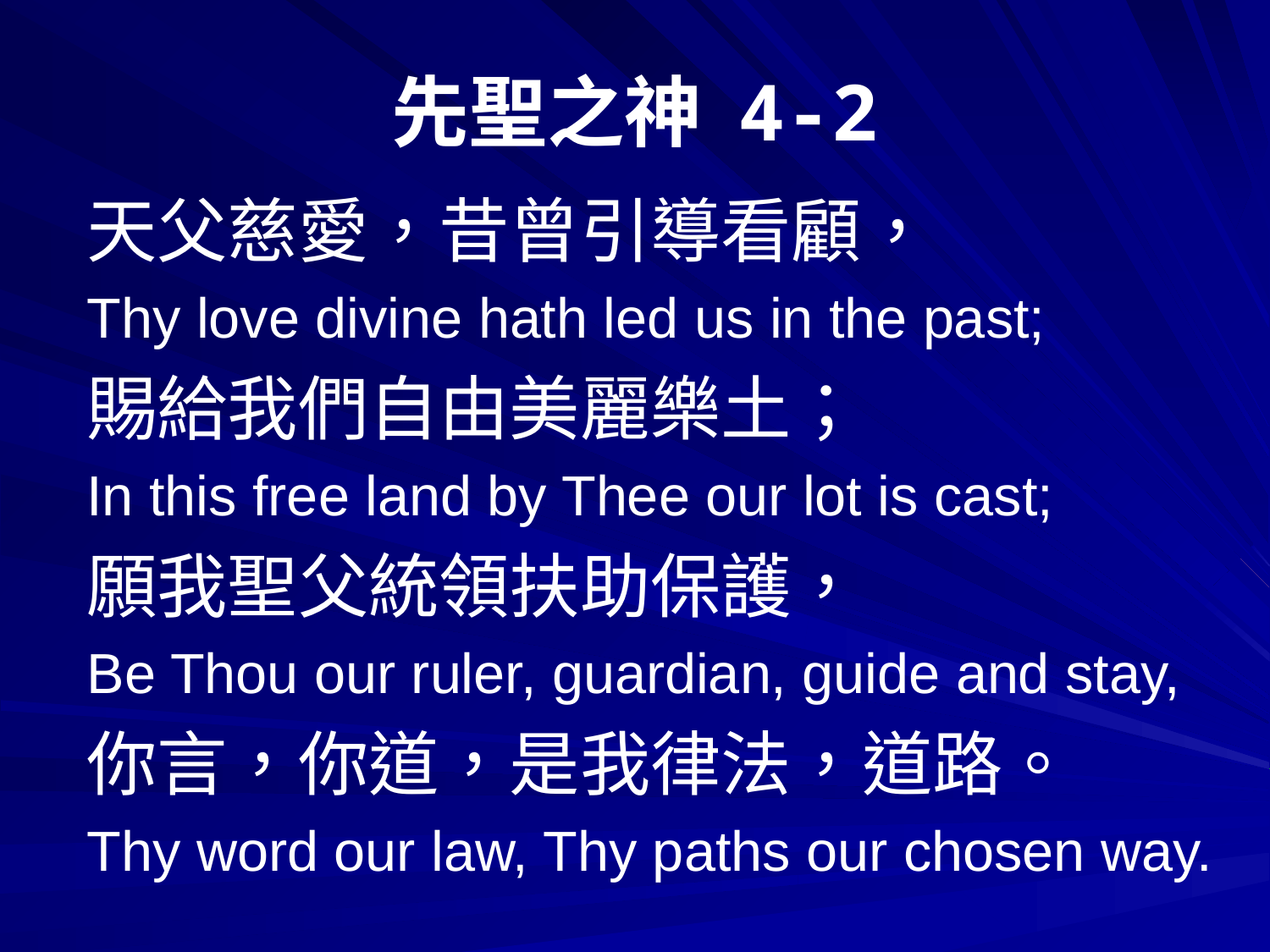

# 先聖之神 4-2
天父慈愛，昔曾引導看顧，
Thy love divine hath led us in the past;
賜給我們自由美麗樂土；
In this free land by Thee our lot is cast;
願我聖父統領扶助保護，
Be Thou our ruler, guardian, guide and stay,
你言，你道，是我律法，道路。
Thy word our law, Thy paths our chosen way.